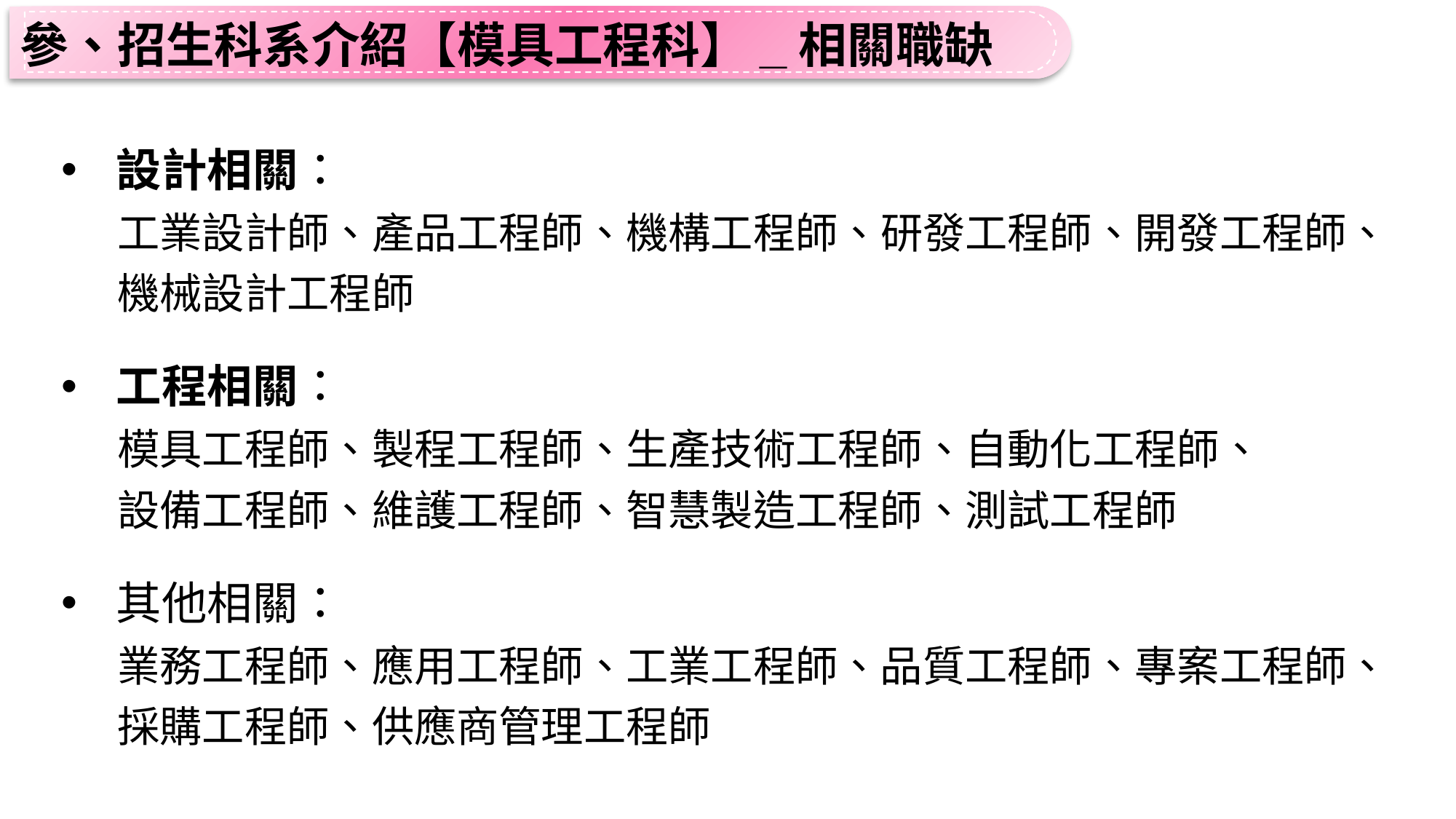

參、招生科系介紹【模具工程科】_相關職缺

設計相關：
工業設計師、產品工程師、機構工程師、研發工程師、開發工程師、
機械設計工程師
工程相關：
模具工程師、製程工程師、生產技術工程師、自動化工程師、
設備工程師、維護工程師、智慧製造工程師、測試工程師
其他相關：
業務工程師、應用工程師、工業工程師、品質工程師、專案工程師、
採購工程師、供應商管理工程師